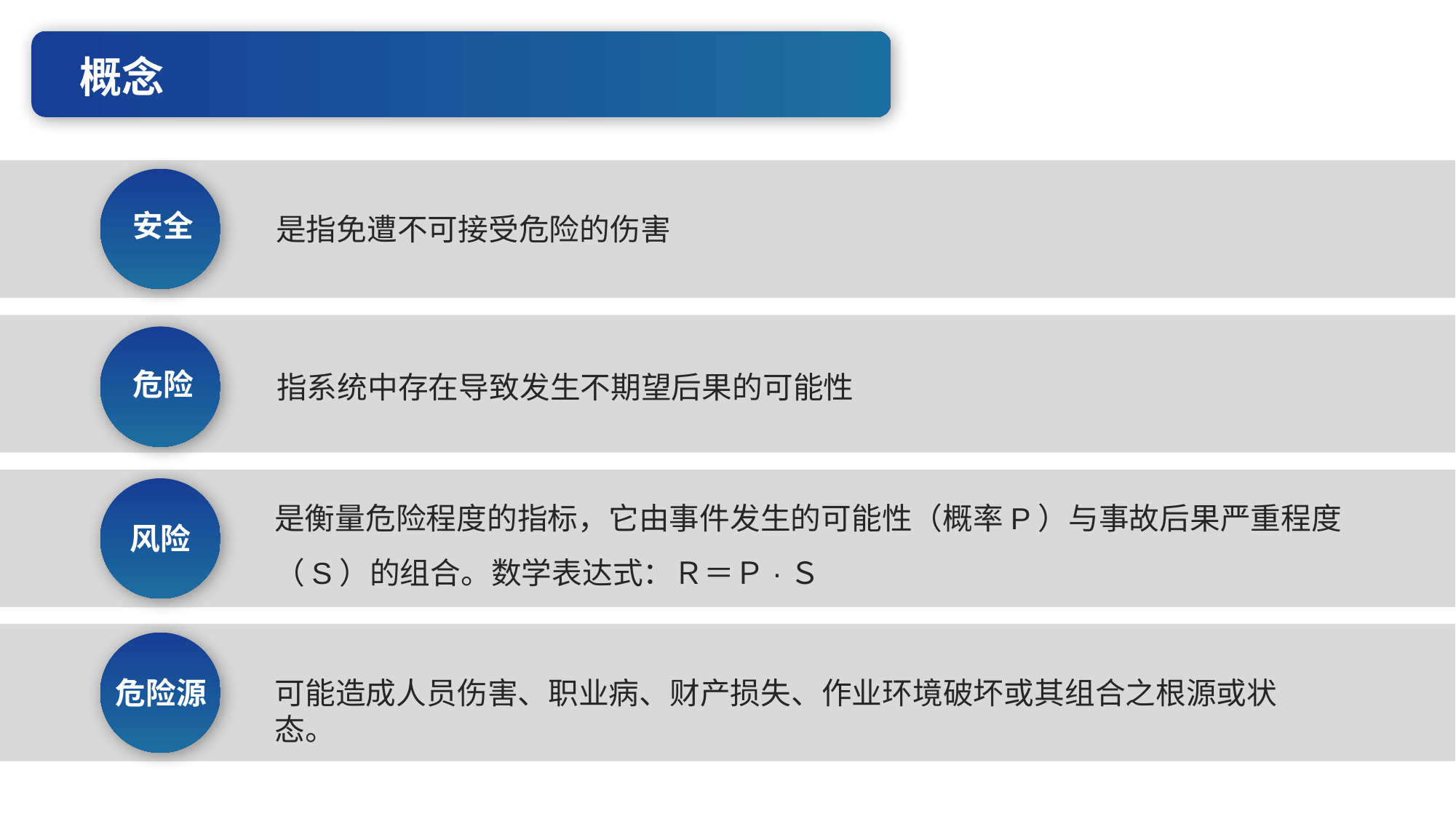

概念

安全
是指免遭不可接受危险的伤害

危险
指系统中存在导致发生不期望后果的可能性

是衡量危险程度的指标，它由事件发生的可能性（概率P）与事故后果严重程度（S）的组合。数学表达式：Ｒ＝Ｐ·Ｓ

风险

危险源
可能造成人员伤害、职业病、财产损失、作业环境破坏或其组合之根源或状态。